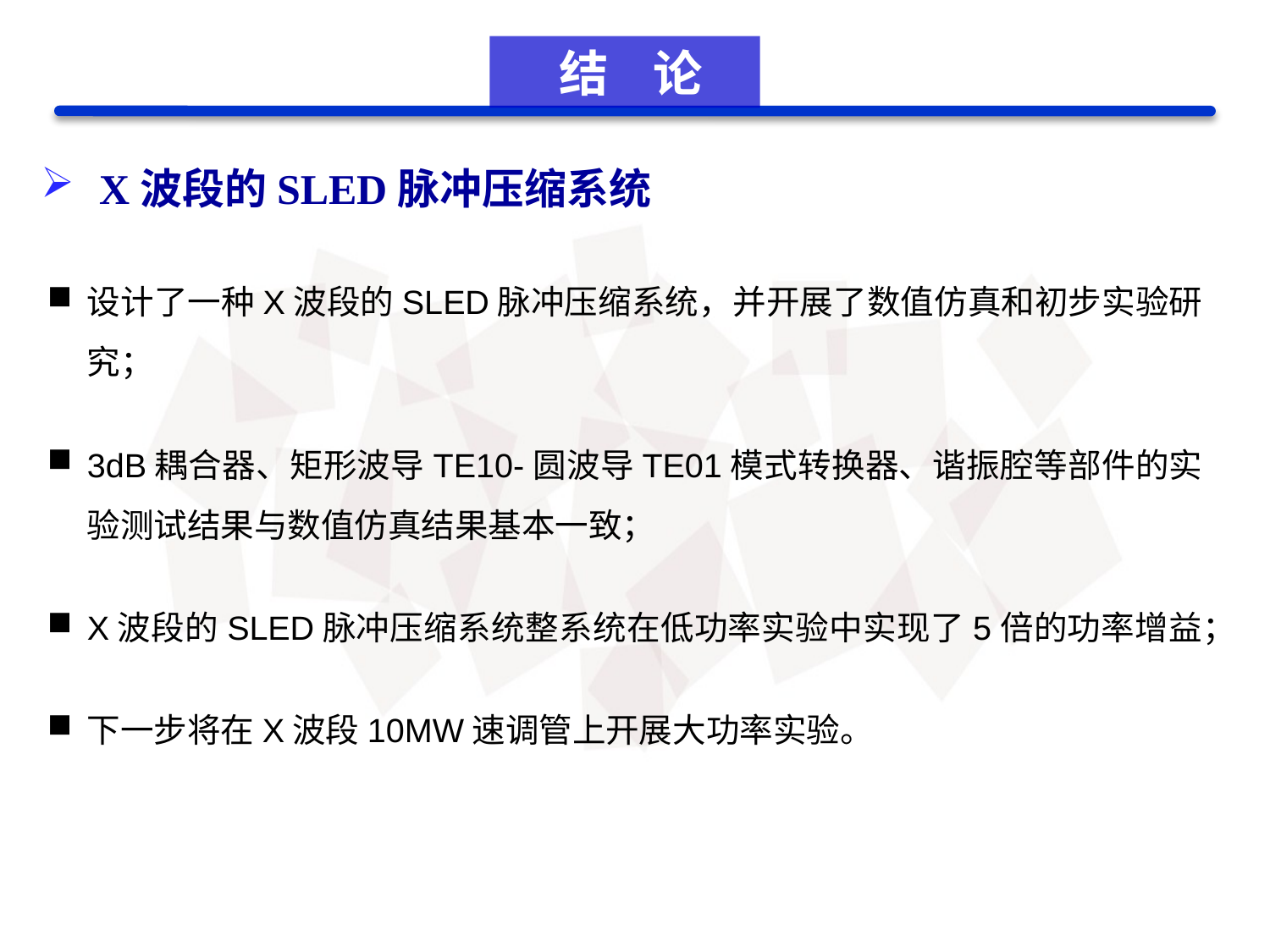

结    论
 X波段的SLED脉冲压缩系统
设计了一种X波段的SLED脉冲压缩系统，并开展了数值仿真和初步实验研究；
3dB耦合器、矩形波导TE10-圆波导TE01模式转换器、谐振腔等部件的实验测试结果与数值仿真结果基本一致；
X波段的SLED脉冲压缩系统整系统在低功率实验中实现了5倍的功率增益；
下一步将在X波段10MW速调管上开展大功率实验。